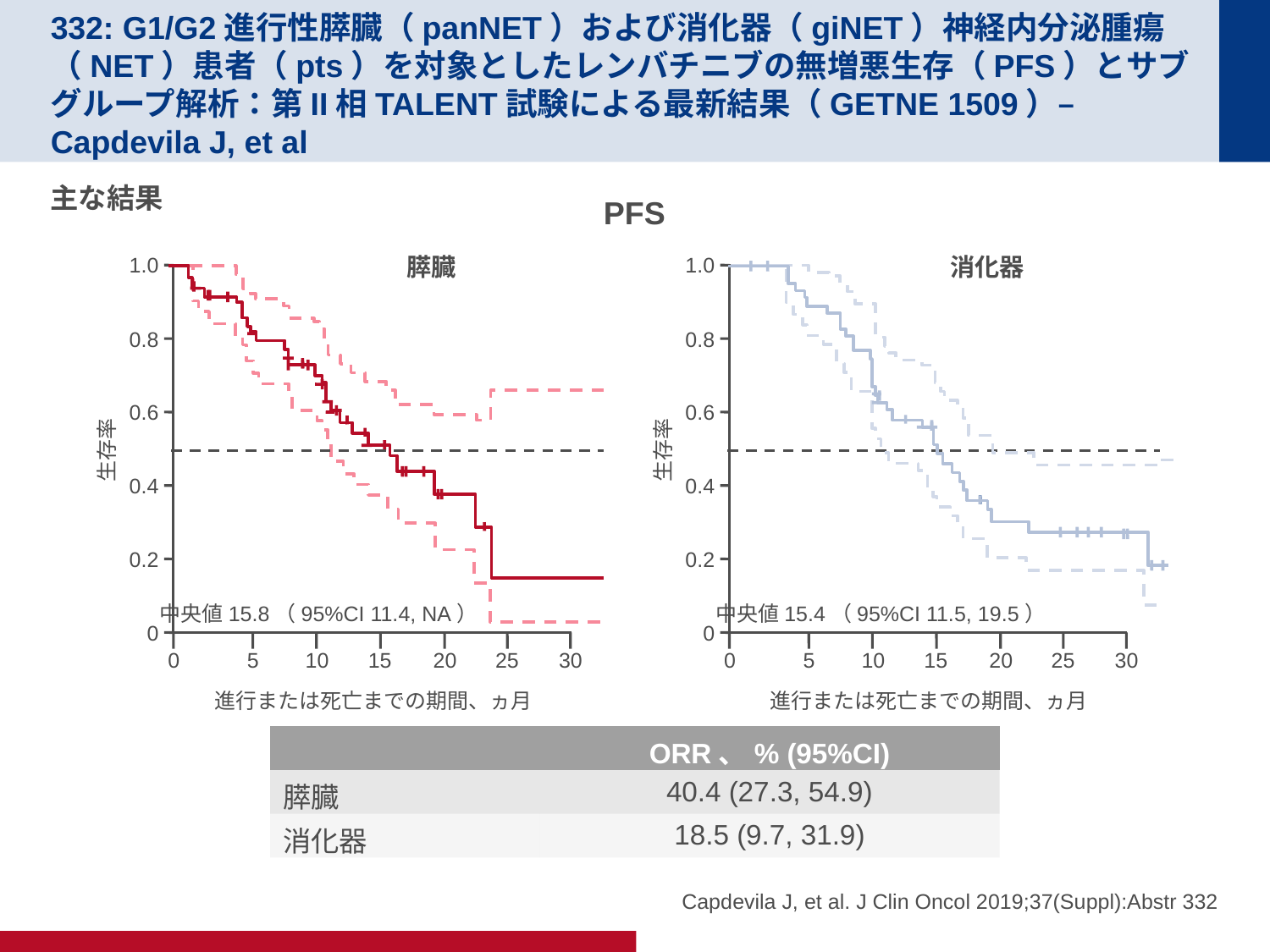

# 332: G1/G2進行性膵臓（panNET）および消化器（giNET）神経内分泌腫瘍（NET）患者（pts）を対象としたレンバチニブの無増悪生存（PFS）とサブグループ解析：第II相TALENT試験による最新結果（GETNE 1509）– Capdevila J, et al
主な結果

PFS
1.0

0.8
0.6
生存率
0.4
0.2
0
0
5
10
15
20
25
30
進行または死亡までの期間、ヵ月
膵臓
中央値15.8（95%CI 11.4, NA）

1.0

0.8
0.6
生存率
0.4
0.2
0
0
5
10
15
20
25
30
進行または死亡までの期間、ヵ月
消化器
中央値15.4（95%CI 11.5, 19.5）

|  | ORR、% (95%CI) |
| --- | --- |
| 膵臓 | 40.4 (27.3, 54.9) |
| 消化器 | 18.5 (9.7, 31.9) |
Capdevila J, et al. J Clin Oncol 2019;37(Suppl):Abstr 332